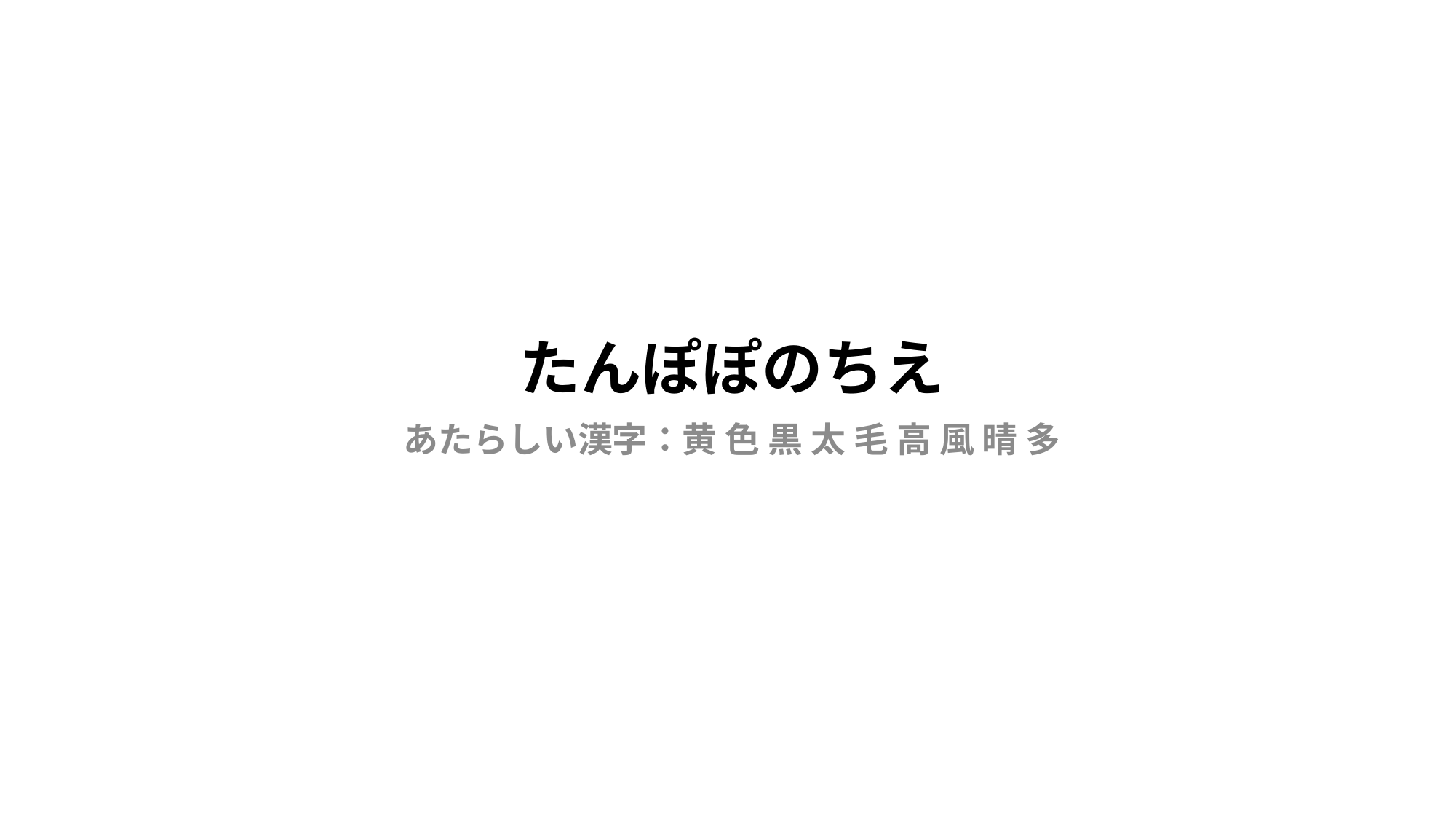

# たんぽぽのちえ
あたらしい漢字：黄 色 黒 太 毛 高 風 晴 多